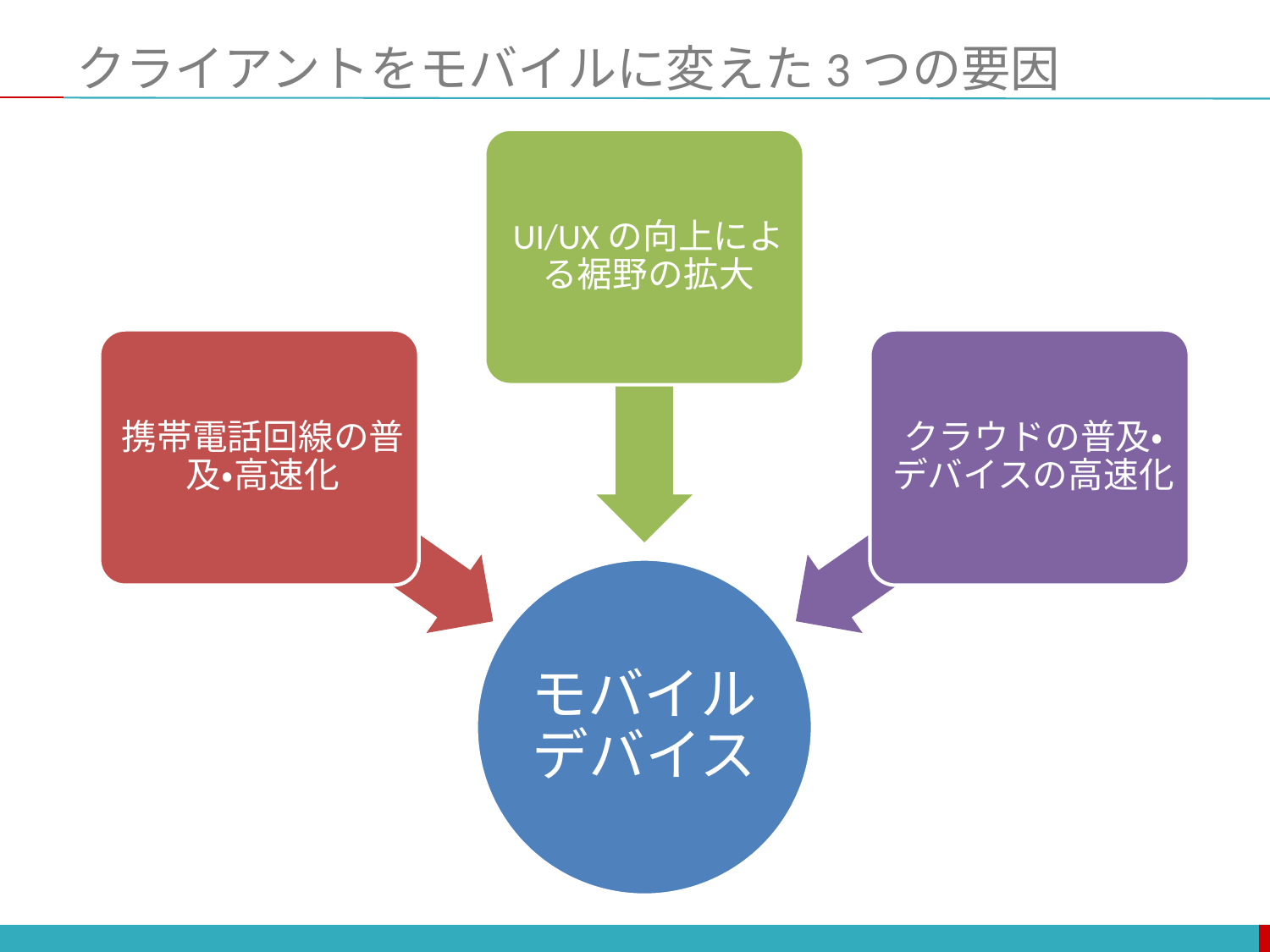

# クライアントをモバイルに変えた3つの要因
モバイルデバイス
携帯電話回線の普及・高速化
UI/UXの向上による裾野の拡大
クラウドの普及・デバイスの高速化